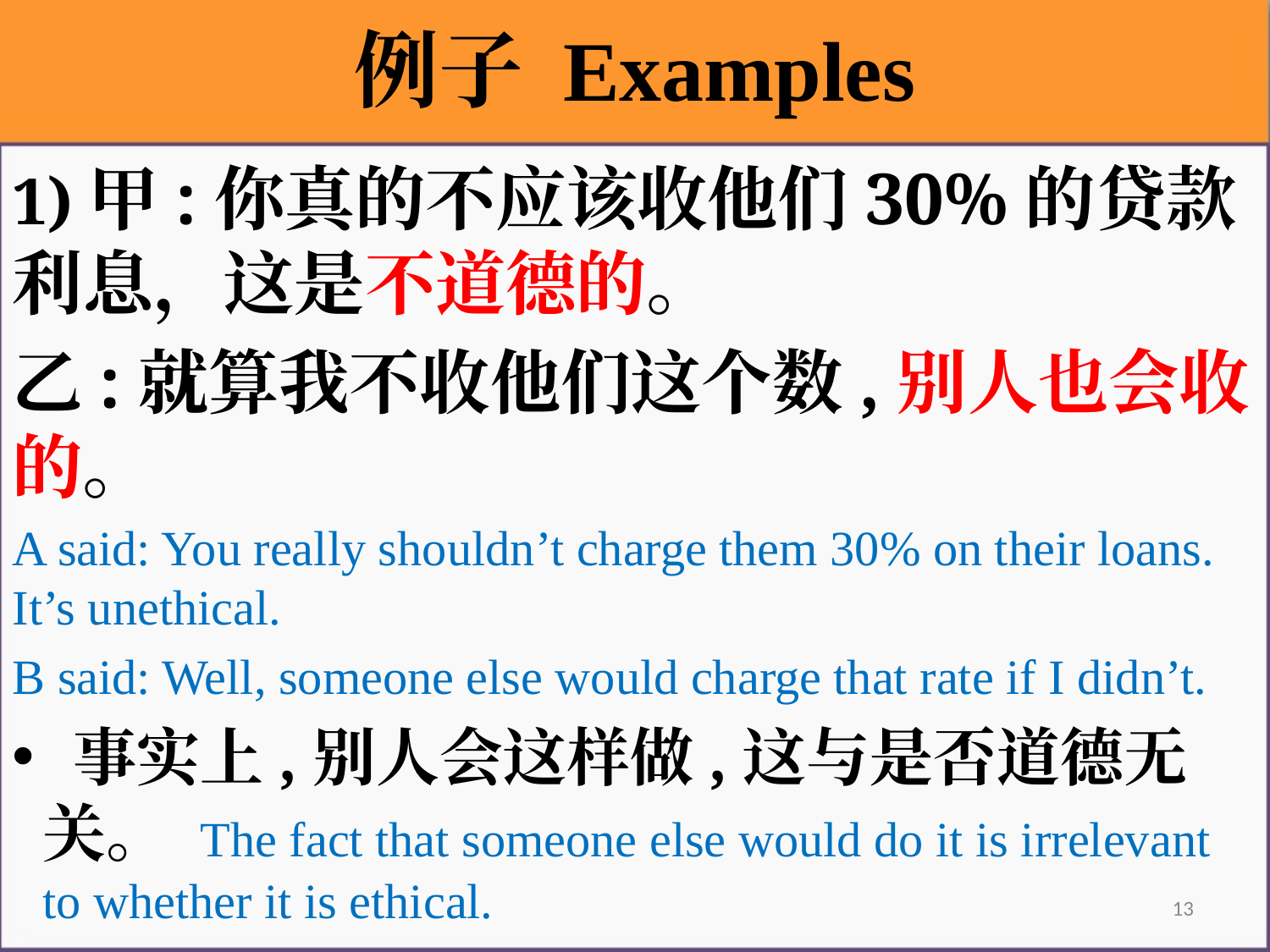

例子 Examples

1)甲:你真的不应该收他们30%的贷款利息，这是不道德的。
乙:就算我不收他们这个数,别人也会收的。
A said: You really shouldn’t charge them 30% on their loans.  It’s unethical.
B said: Well, someone else would charge that rate if I didn’t.
 事实上,别人会这样做,这与是否道德无关。 The fact that someone else would do it is irrelevant to whether it is ethical.

13